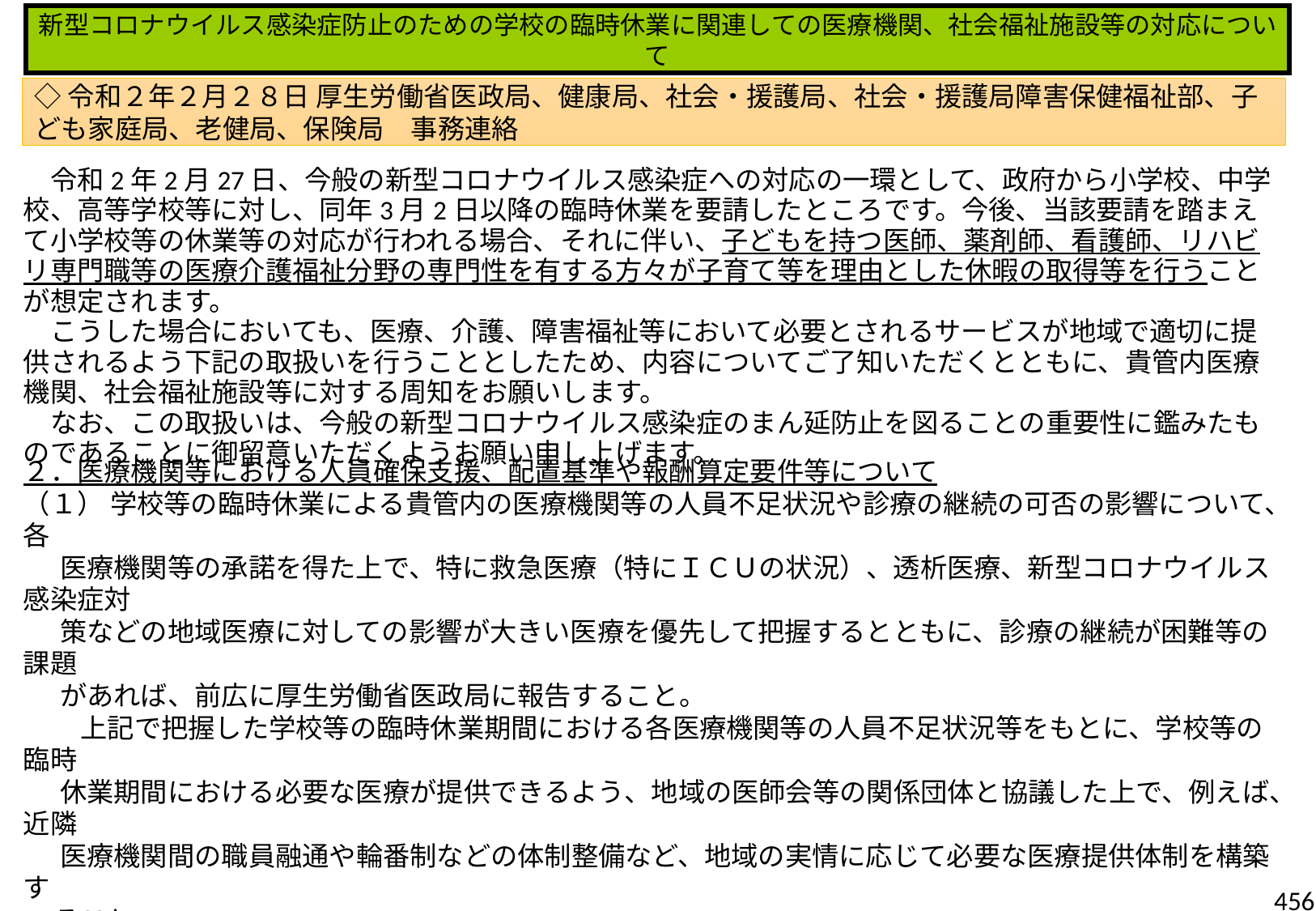

新型コロナウイルス感染症防止のための学校の臨時休業に関連しての医療機関、社会福祉施設等の対応について
◇令和２年２月２８日 厚生労働省医政局、健康局、社会・援護局、社会・援護局障害保健福祉部、子ども家庭局、老健局、保険局　事務連絡
　令和2年2月27日、今般の新型コロナウイルス感染症への対応の一環として、政府から小学校、中学校、高等学校等に対し、同年3月2日以降の臨時休業を要請したところです。今後、当該要請を踏まえて小学校等の休業等の対応が行われる場合、それに伴い、子どもを持つ医師、薬剤師、看護師、リハビリ専門職等の医療介護福祉分野の専門性を有する方々が子育て等を理由とした休暇の取得等を行うことが想定されます。
　こうした場合においても、医療、介護、障害福祉等において必要とされるサービスが地域で適切に提供されるよう下記の取扱いを行うこととしたため、内容についてご了知いただくとともに、貴管内医療機関、社会福祉施設等に対する周知をお願いします。
　なお、この取扱いは、今般の新型コロナウイルス感染症のまん延防止を図ることの重要性に鑑みたものであることに御留意いただくようお願い申し上げます。
２．医療機関等における人員確保支援、配置基準や報酬算定要件等について
（１） 学校等の臨時休業による貴管内の医療機関等の人員不足状況や診療の継続の可否の影響について、各
     医療機関等の承諾を得た上で、特に救急医療（特にＩＣＵの状況）、透析医療、新型コロナウイルス感染症対
     策などの地域医療に対しての影響が大きい医療を優先して把握するとともに、診療の継続が困難等の課題
     があれば、前広に厚生労働省医政局に報告すること。
　     上記で把握した学校等の臨時休業期間における各医療機関等の人員不足状況等をもとに、学校等の臨時
     休業期間における必要な医療が提供できるよう、地域の医師会等の関係団体と協議した上で、例えば、近隣
     医療機関間の職員融通や輪番制などの体制整備など、地域の実情に応じて必要な医療提供体制を構築す
    ること。
        また、臨時的な代替職員の確保等については、厚生労働省において関係団体と調整を進めることとしてお
    り、都道府県においても、関係団体と必要な調整の上、人員が不足している医療機関等に対する支援策につ
    いて検討していただきたい。

456